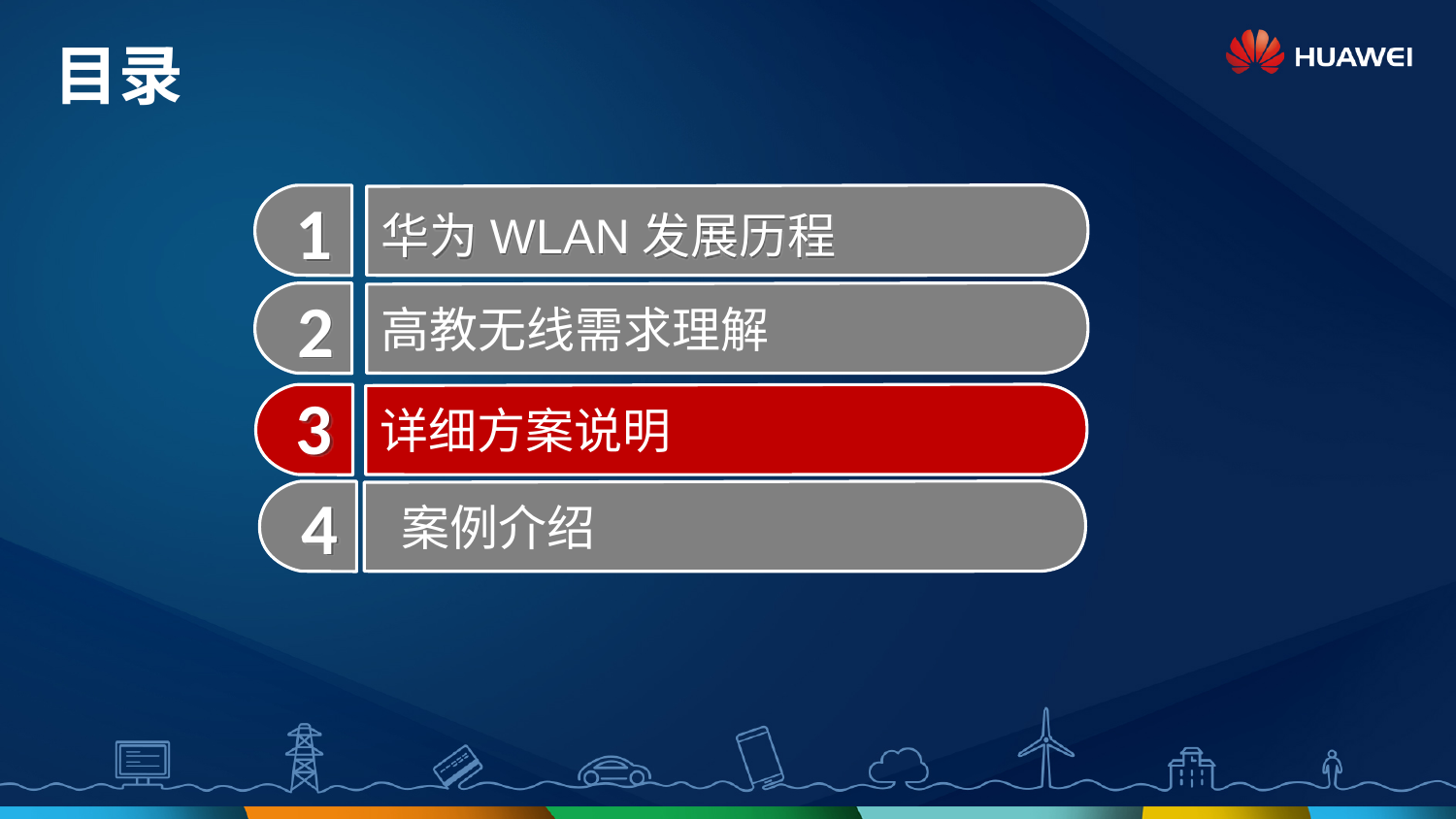

目录
1
2

华为WLAN发展历程

高教无线需求理解

3

详细方案说明

4

 案例介绍